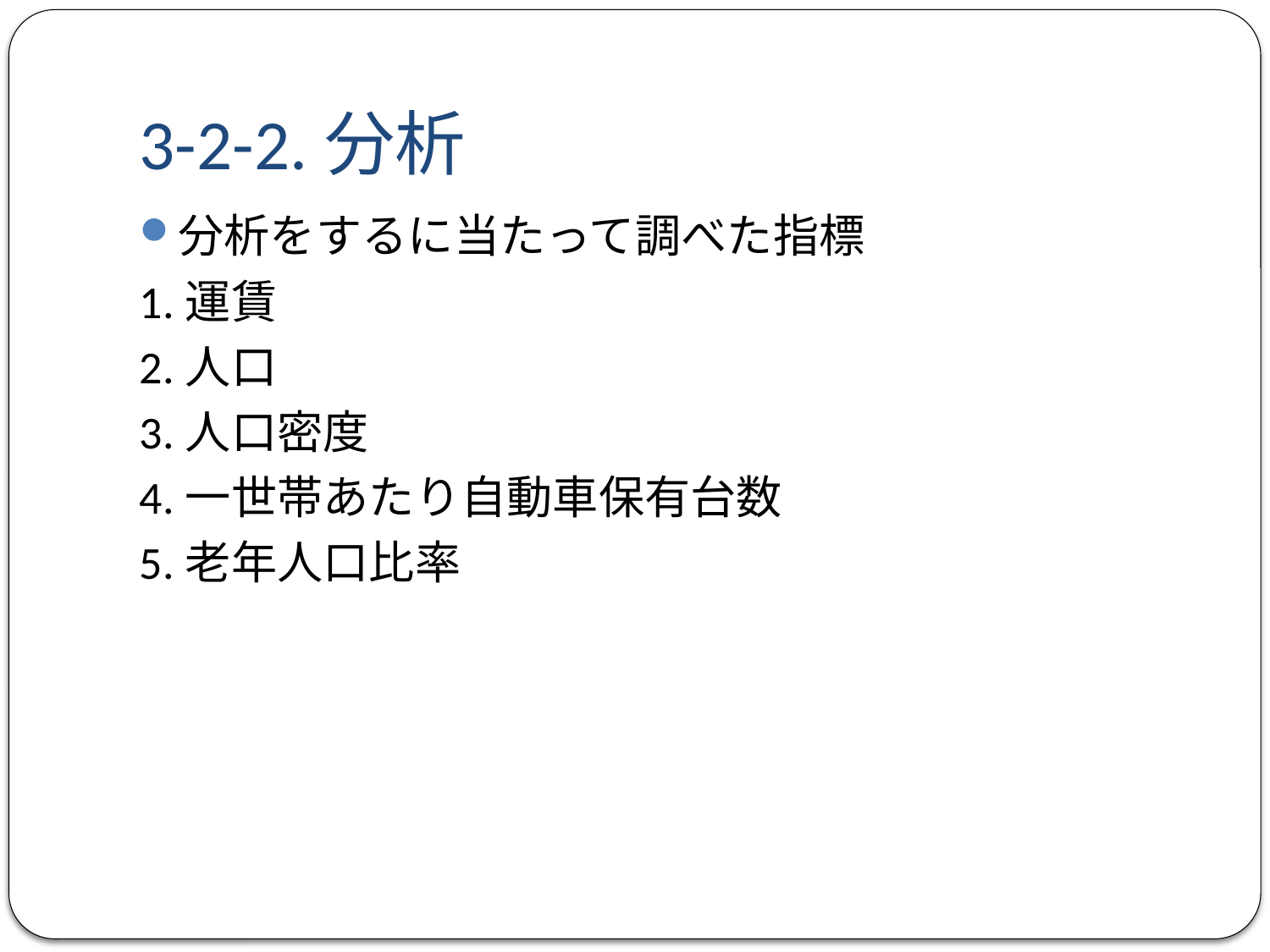

# 3-2-2.分析
分析をするに当たって調べた指標
1.運賃
2.人口
3.人口密度
4.一世帯あたり自動車保有台数
5.老年人口比率